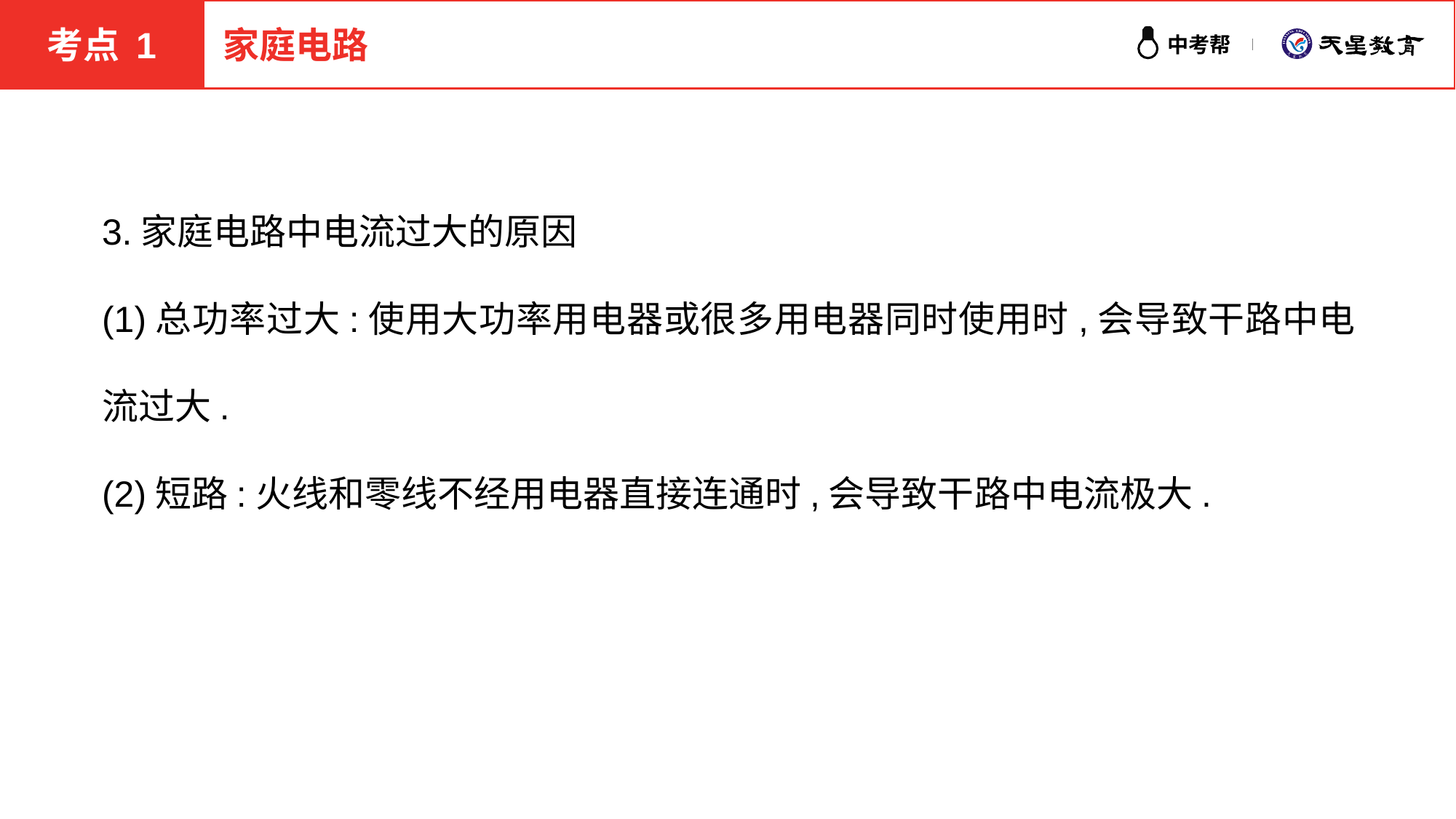

考点 1
家庭电路
3.家庭电路中电流过大的原因
(1)总功率过大:使用大功率用电器或很多用电器同时使用时,会导致干路中电流过大.
(2)短路:火线和零线不经用电器直接连通时,会导致干路中电流极大.